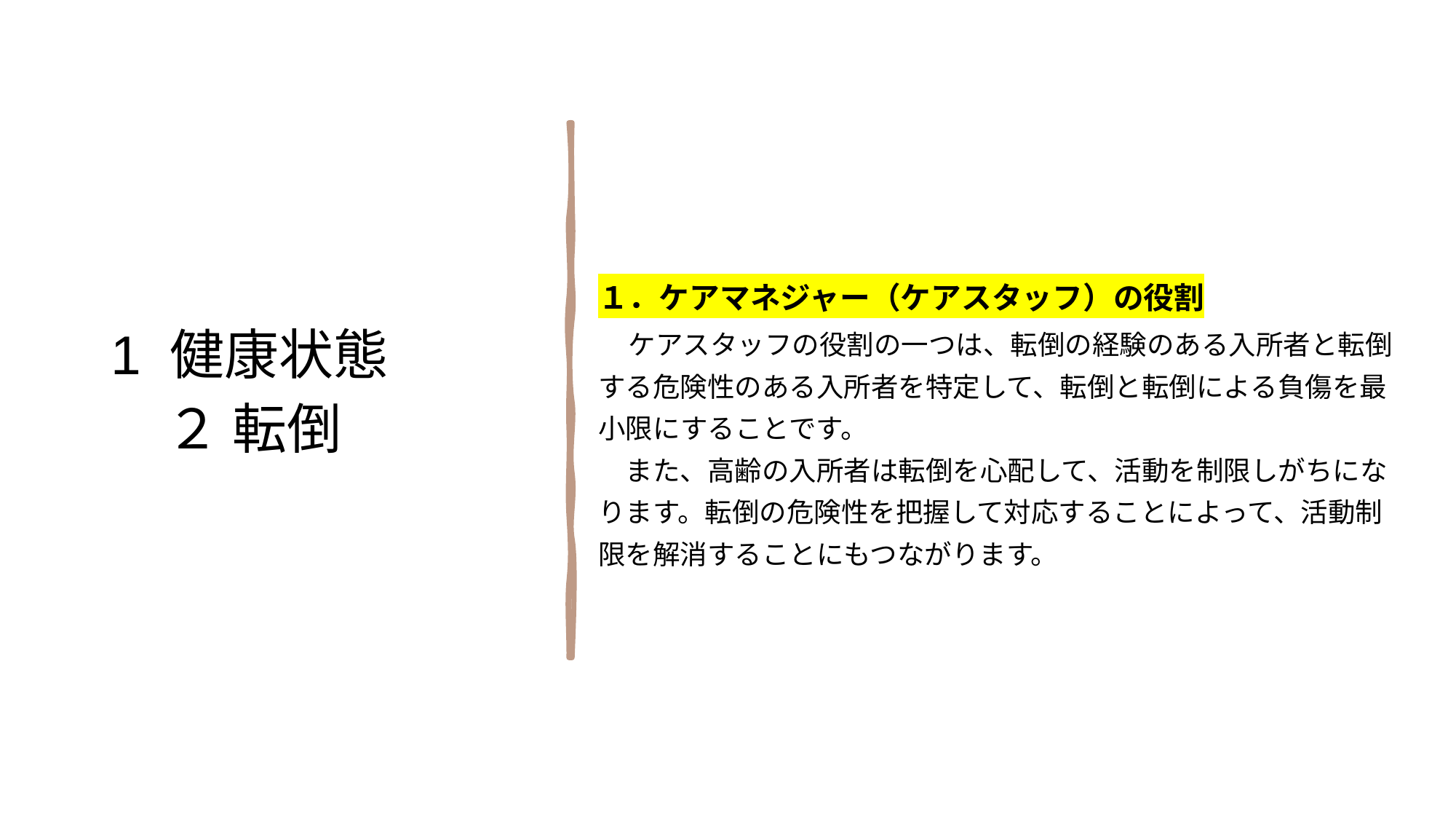

1 健康状態
　２ 転倒
１．ケアマネジャー（ケアスタッフ）の役割
　ケアスタッフの役割の一つは、転倒の経験のある入所者と転倒
する危険性のある入所者を特定して、転倒と転倒による負傷を最
小限にすることです。
　また、高齢の入所者は転倒を心配して、活動を制限しがちにな
ります。転倒の危険性を把握して対応することによって、活動制
限を解消することにもつながります。